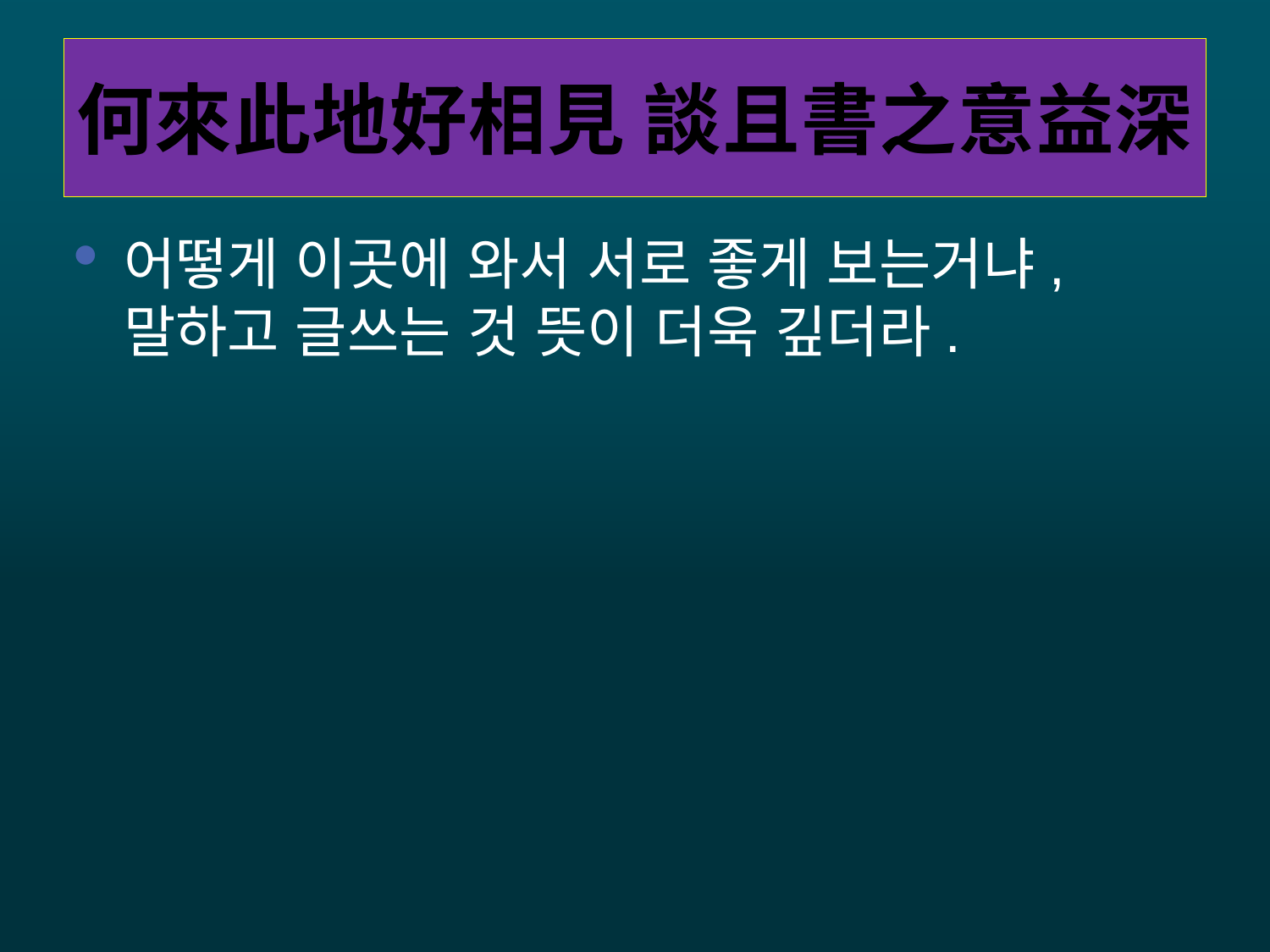

# 何來此地好相見 談且書之意益深
어떻게 이곳에 와서 서로 좋게 보는거냐, 말하고 글쓰는 것 뜻이 더욱 깊더라.